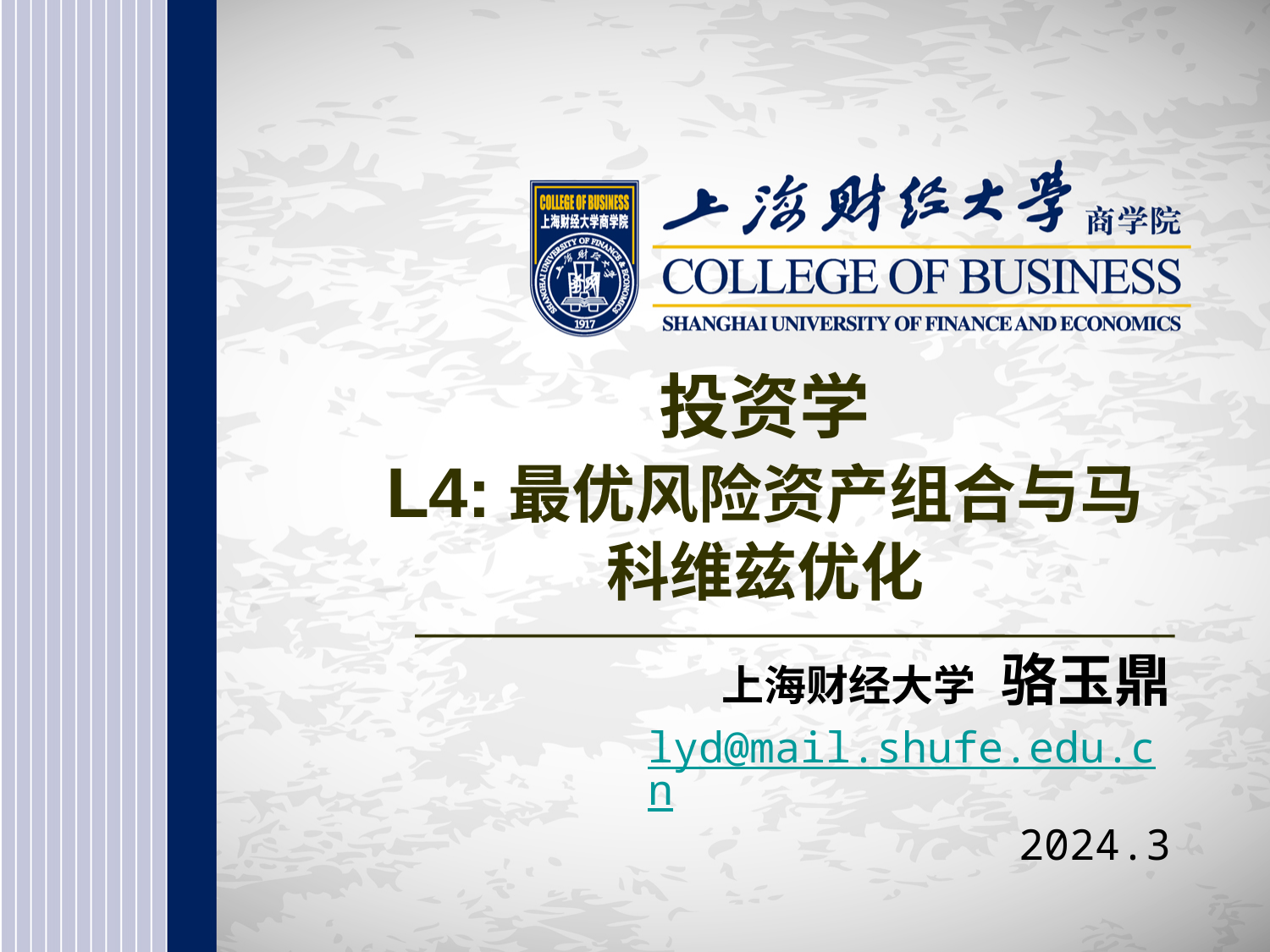

# 投资学 L4:最优风险资产组合与马科维兹优化

上海财经大学  骆玉鼎
lyd@mail.shufe.edu.cn
 2024.3